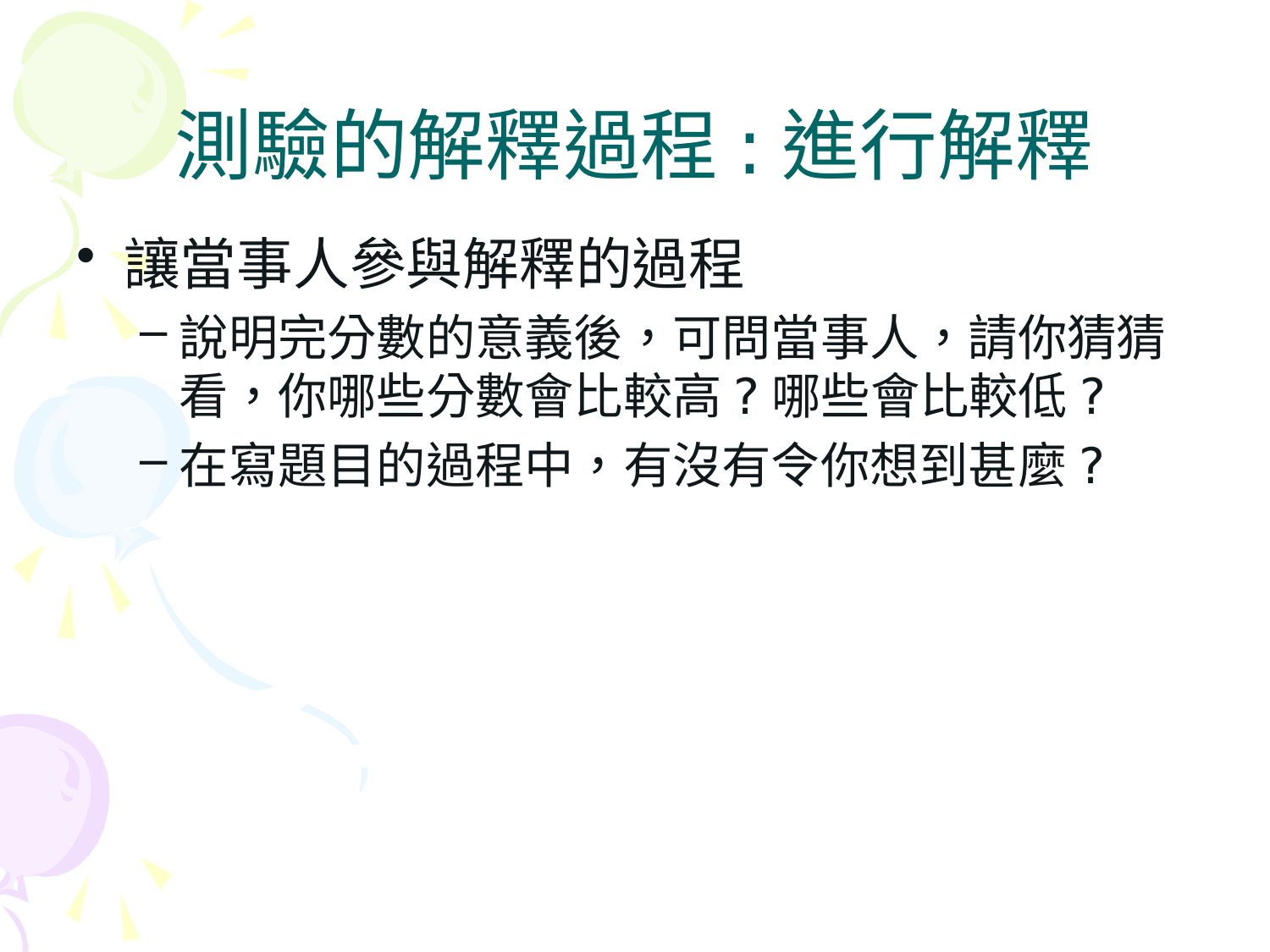

# 測驗的解釋過程:進行解釋
讓當事人參與解釋的過程
說明完分數的意義後，可問當事人，請你猜猜看，你哪些分數會比較高?哪些會比較低?
在寫題目的過程中，有沒有令你想到甚麼?